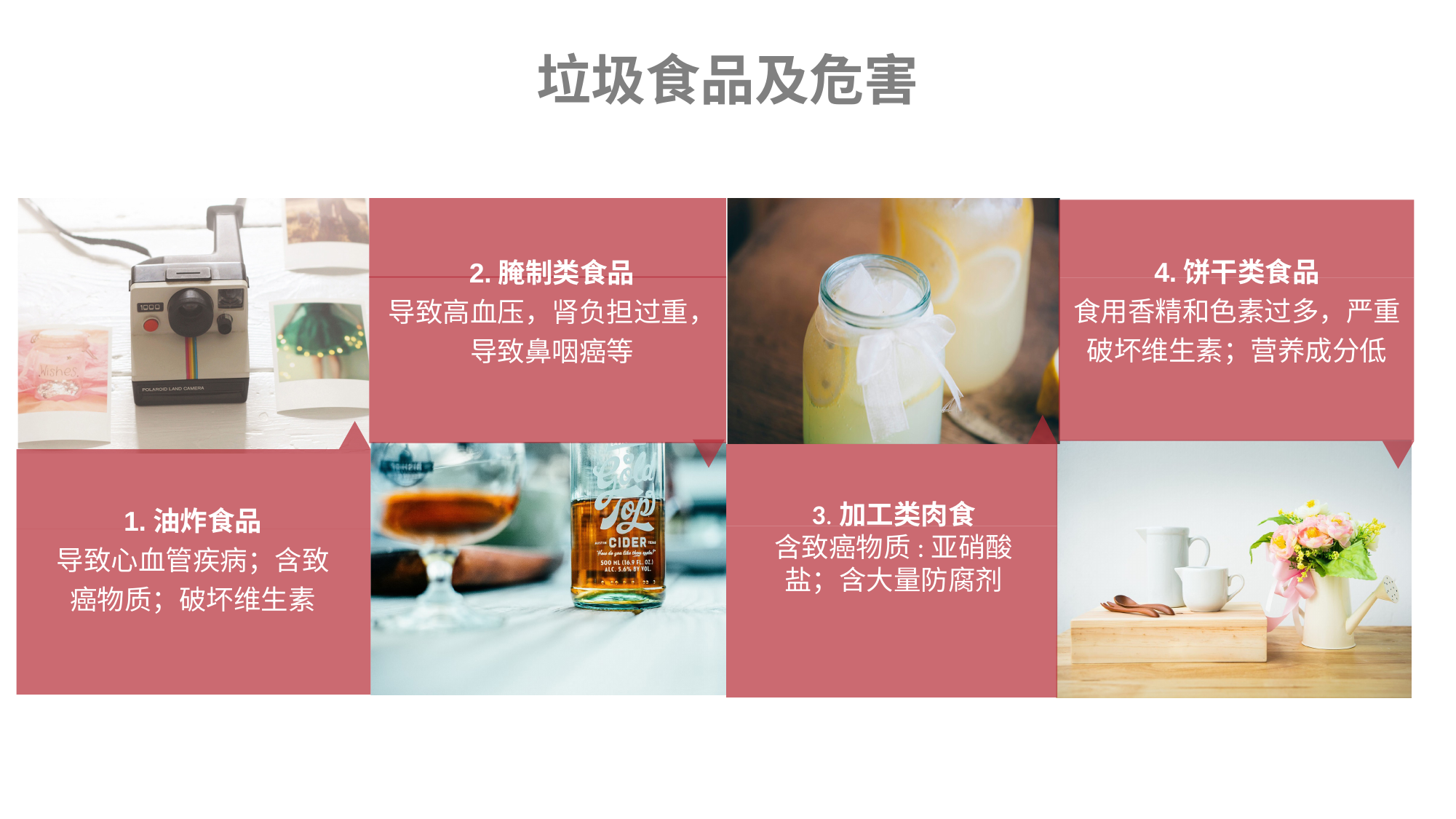

垃圾食品及危害

4.饼干类食品
食用香精和色素过多，严重破坏维生素；营养成分低
2.腌制类食品
导致高血压，肾负担过重，导致鼻咽癌等

1.油炸食品
导致心血管疾病；含致癌物质；破坏维生素
3.加工类肉食
含致癌物质:亚硝酸盐；含大量防腐剂